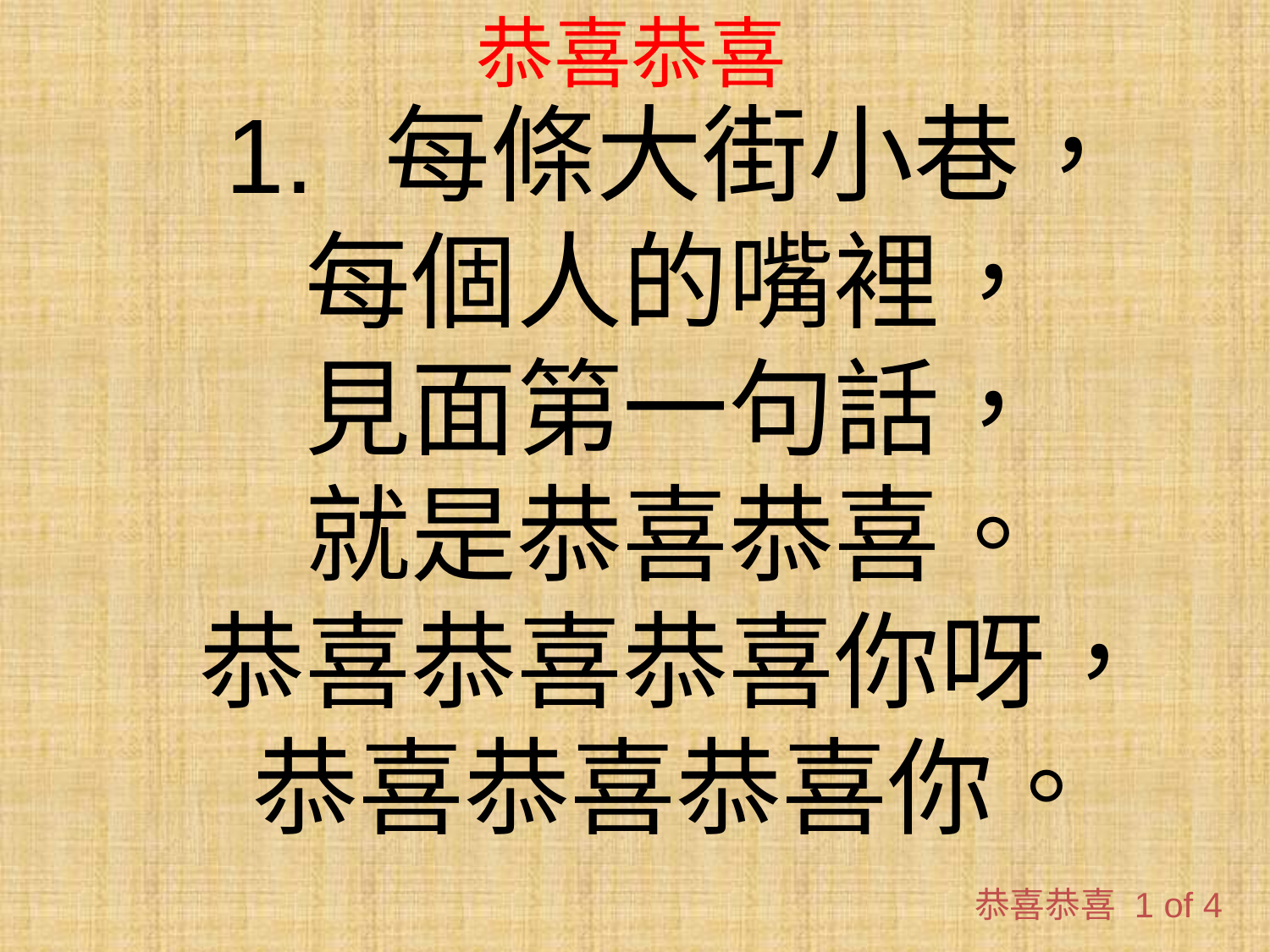

# 恭喜恭喜
每條大街小巷，
每個人的嘴裡，
見面第一句話，
就是恭喜恭喜。
恭喜恭喜恭喜你呀，
恭喜恭喜恭喜你。
2 冬天已到盡頭，真是好的消息，溫暖的春風，就要吹醒大地。
恭喜恭喜恭喜你呀，恭喜恭喜恭喜你。
3 皓皓冰雪融解，眼看梅花吐蕊，漫漫長夜過處，聽到一聲雞啼。恭喜恭喜恭喜你呀，恭喜恭喜恭喜你。
4 經過多少困難，歷盡多少磨煉，多少心兒盼望，盼望春的消息。恭喜恭喜恭喜你呀，恭喜恭喜恭喜你。
恭喜恭喜 1 of 4